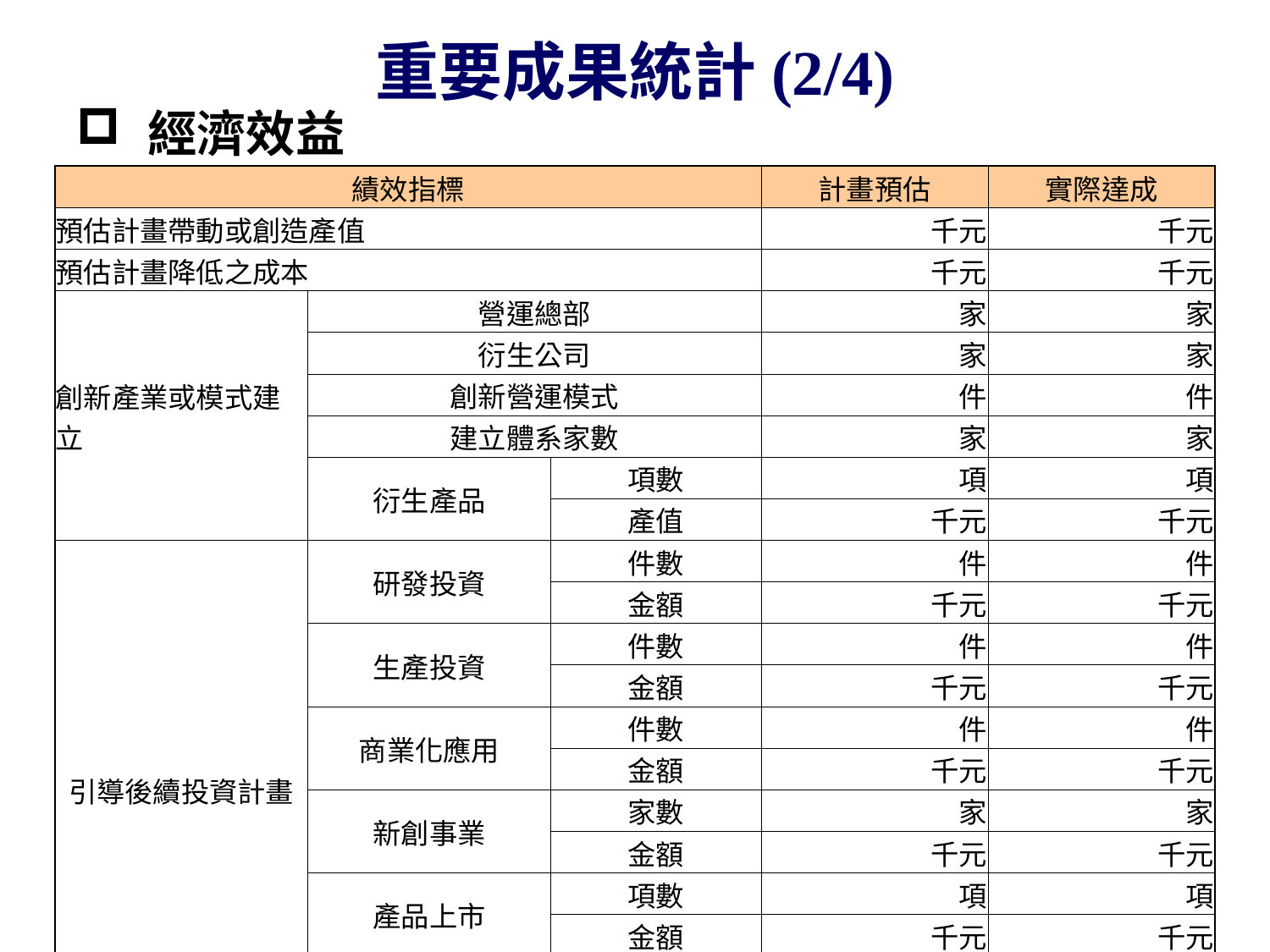

# 重要成果統計(2/4)
經濟效益
| 績效指標 |  |  | 計畫預估 | 實際達成 |
| --- | --- | --- | --- | --- |
| 預估計畫帶動或創造產值 |  |  | 千元 | 千元 |
| 預估計畫降低之成本 |  |  | 千元 | 千元 |
| 創新產業或模式建立 | 營運總部 |  | 家 | 家 |
|  | 衍生公司 |  | 家 | 家 |
|  | 創新營運模式 |  | 件 | 件 |
|  | 建立體系家數 |  | 家 | 家 |
|  | 衍生產品 | 項數 | 項 | 項 |
|  |  | 產值 | 千元 | 千元 |
| 引導後續投資計畫 | 研發投資 | 件數 | 件 | 件 |
|  |  | 金額 | 千元 | 千元 |
|  | 生產投資 | 件數 | 件 | 件 |
|  |  | 金額 | 千元 | 千元 |
|  | 商業化應用 | 件數 | 件 | 件 |
|  |  | 金額 | 千元 | 千元 |
|  | 新創事業 | 家數 | 家 | 家 |
|  |  | 金額 | 千元 | 千元 |
|  | 產品上市 | 項數 | 項 | 項 |
|  |  | 金額 | 千元 | 千元 |
|  | 智財權授權 | 件數 | 件 | 件 |
|  |  | 金額 | 千元 | 千元 |